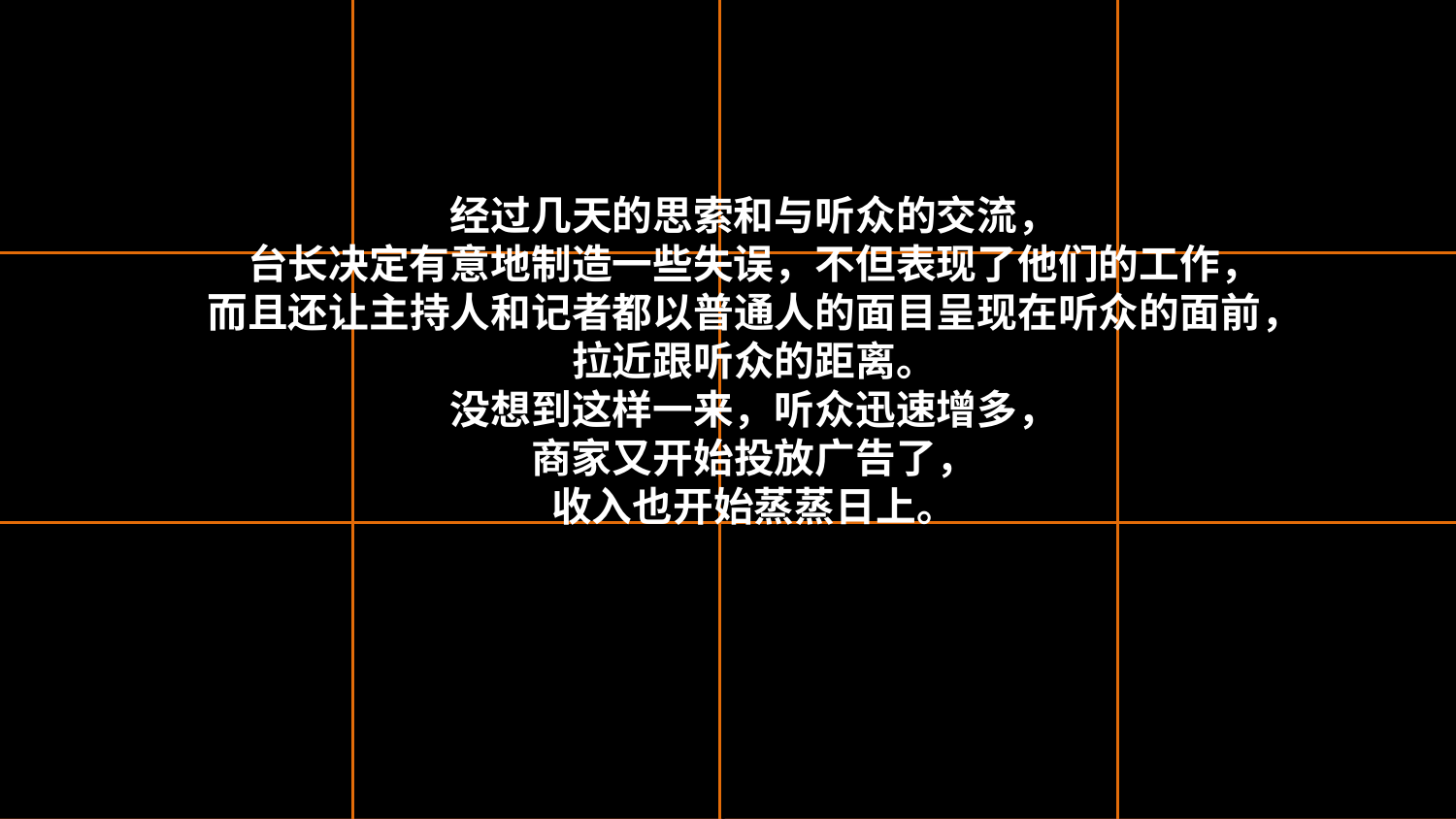

经过几天的思索和与听众的交流，
台长决定有意地制造一些失误，不但表现了他们的工作，
而且还让主持人和记者都以普通人的面目呈现在听众的面前，
拉近跟听众的距离。
没想到这样一来，听众迅速增多，
商家又开始投放广告了，
收入也开始蒸蒸日上。